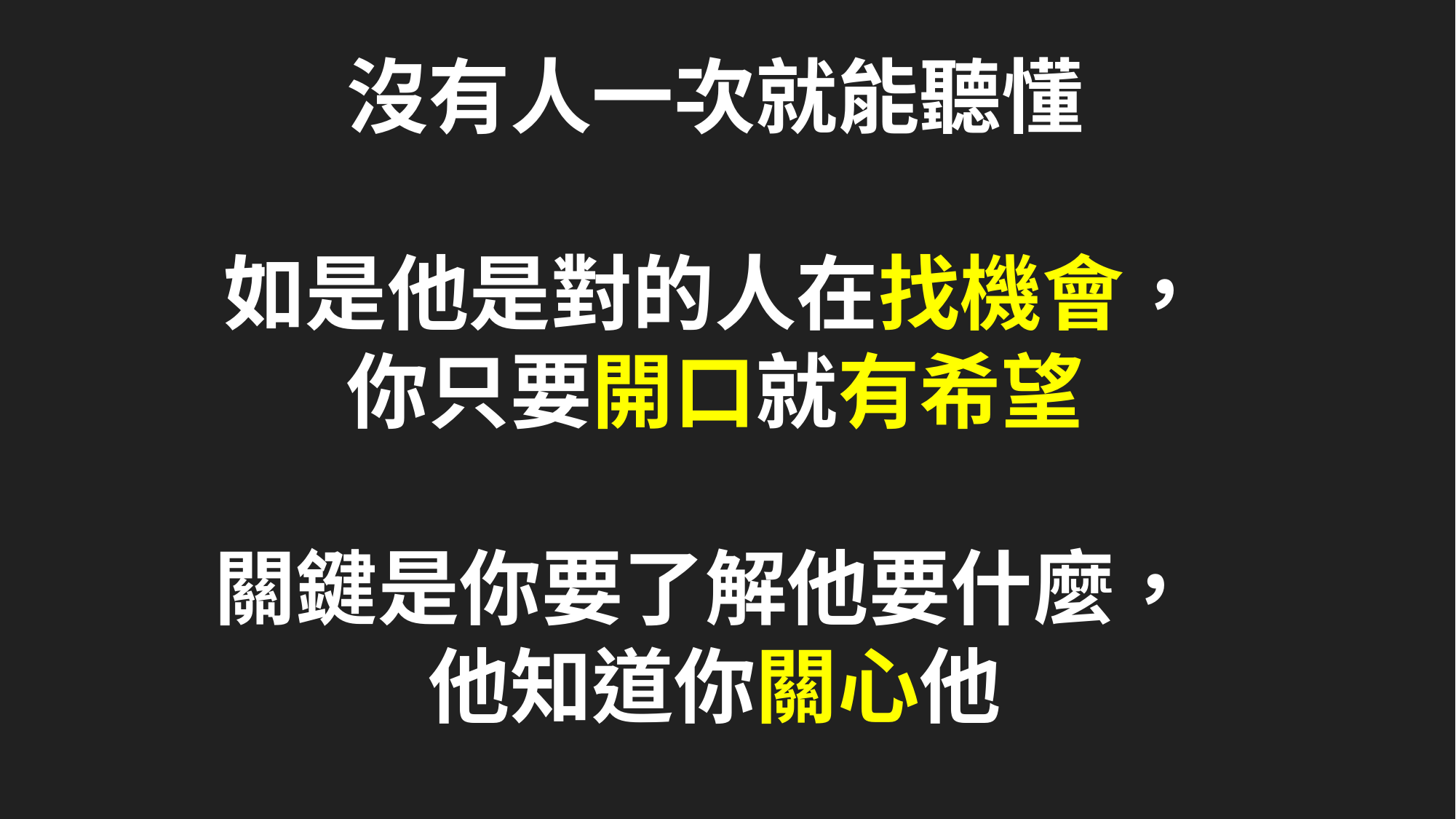

沒有人一次就能聽懂
如是他是對的人在找機會，
你只要開口就有希望
關鍵是你要了解他要什麼，
他知道你關心他